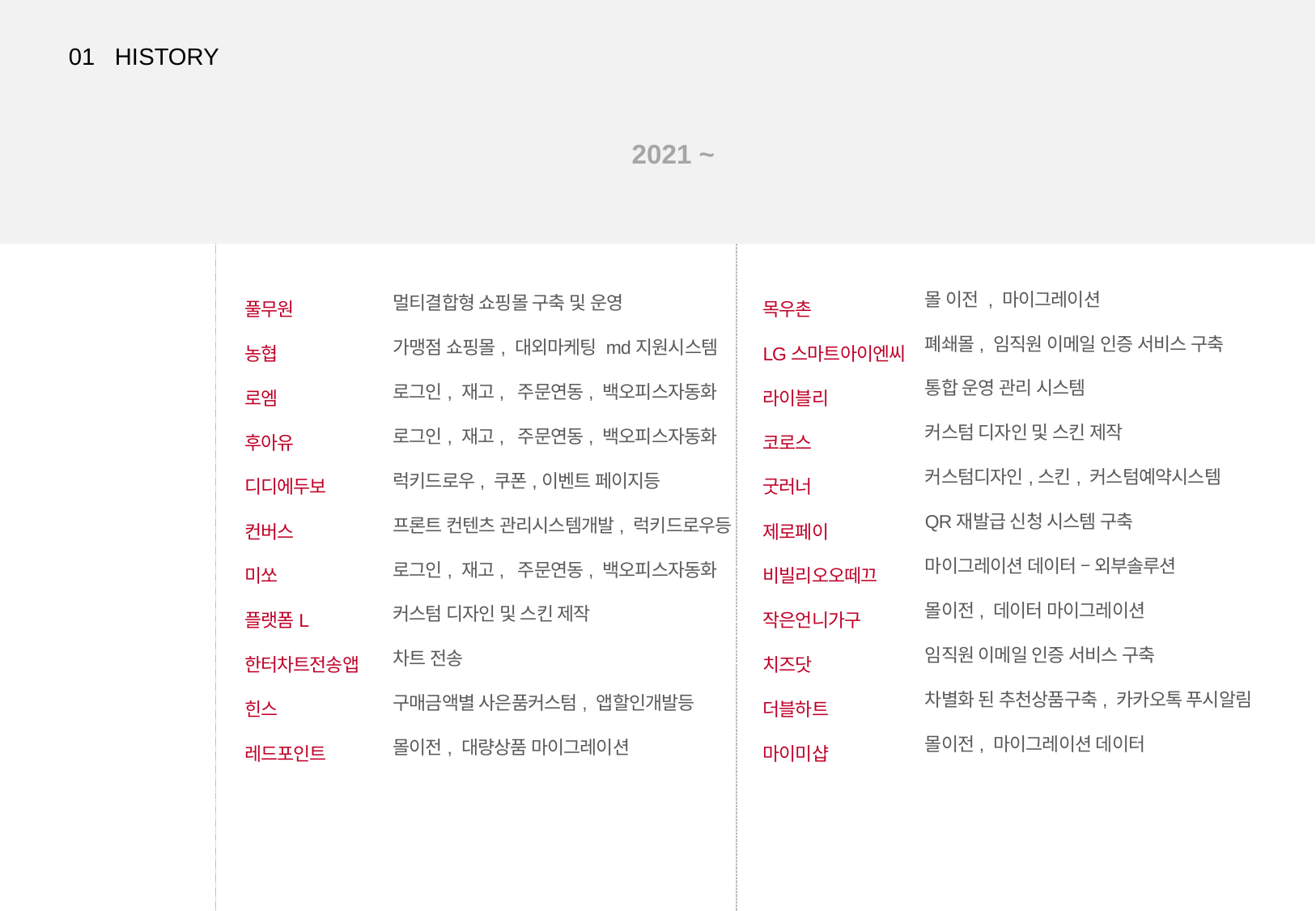

01   HISTORY
2021 ~
풀무원
농협
로엠
후아유
디디에두보
컨버스
미쏘
플랫폼L
한터차트전송앱
힌스
레드포인트
목우촌
LG스마트아이엔씨
라이블리
코로스
굿러너
제로페이
비빌리오오떼끄
작은언니가구
치즈닷
더블하트
마이미샵

몰 이전 , 마이그레이션

폐쇄몰, 임직원 이메일 인증 서비스 구축

통합 운영 관리 시스템

커스텀 디자인 및 스킨 제작

커스텀디자인,스킨, 커스텀예약시스템

QR재발급 신청 시스템 구축

마이그레이션 데이터 – 외부솔루션

몰이전, 데이터 마이그레이션

임직원 이메일 인증 서비스 구축

차별화 된 추천상품구축, 카카오톡 푸시알림

몰이전, 마이그레이션 데이터

멀티결합형 쇼핑몰 구축 및 운영

가맹점 쇼핑몰, 대외마케팅 md지원시스템

로그인, 재고,  주문연동, 백오피스자동화

로그인, 재고,  주문연동, 백오피스자동화

럭키드로우, 쿠폰,이벤트 페이지등

프론트 컨텐츠 관리시스템개발, 럭키드로우등

로그인, 재고,  주문연동, 백오피스자동화

커스텀 디자인 및 스킨 제작

차트 전송

구매금액별 사은품커스텀, 앱할인개발등
몰이전, 대량상품 마이그레이션